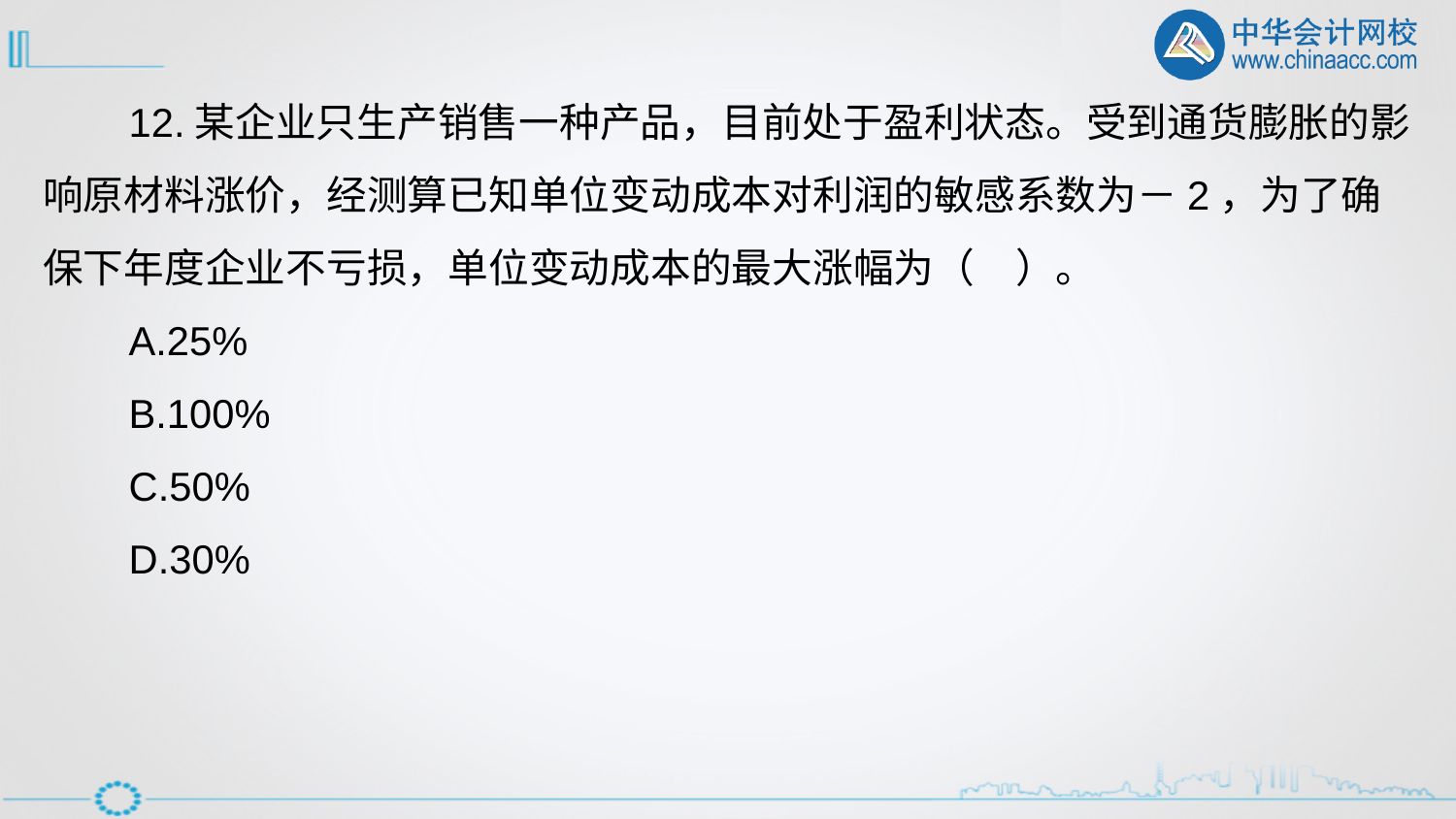

12.某企业只生产销售一种产品，目前处于盈利状态。受到通货膨胀的影响原材料涨价，经测算已知单位变动成本对利润的敏感系数为－2，为了确保下年度企业不亏损，单位变动成本的最大涨幅为（　）。
A.25%
B.100%
C.50%
D.30%